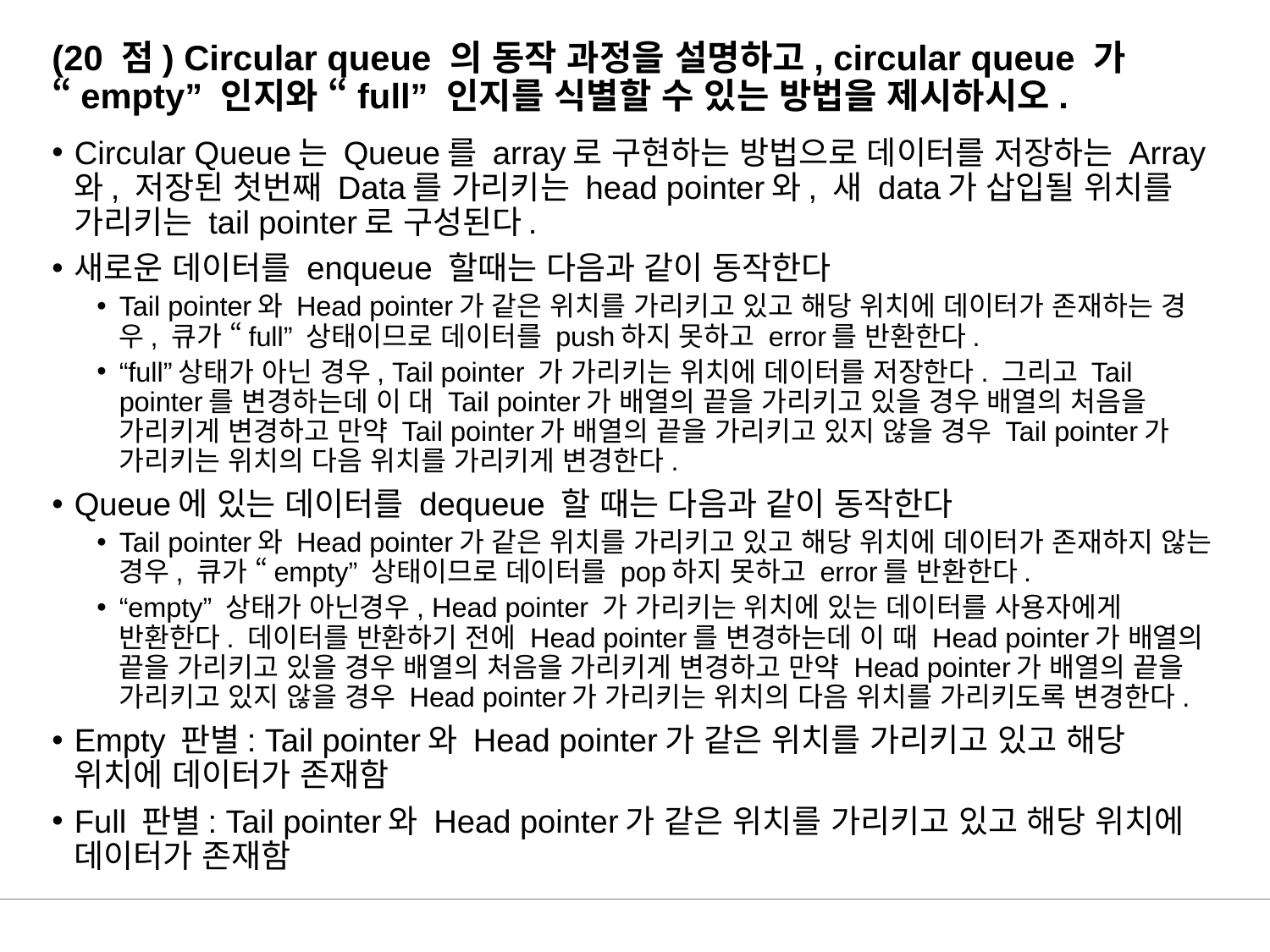

# (20 점) Circular queue 의 동작 과정을 설명하고, circular queue 가 “empty” 인지와 “full” 인지를 식별할 수 있는 방법을 제시하시오.
Circular Queue는 Queue를 array로 구현하는 방법으로 데이터를 저장하는 Array와, 저장된 첫번째 Data를 가리키는 head pointer와, 새 data가 삽입될 위치를 가리키는 tail pointer로 구성된다.
새로운 데이터를 enqueue 할때는 다음과 같이 동작한다
Tail pointer와 Head pointer가 같은 위치를 가리키고 있고 해당 위치에 데이터가 존재하는 경우, 큐가 “full” 상태이므로 데이터를 push하지 못하고 error를 반환한다.
“full”상태가 아닌 경우, Tail pointer 가 가리키는 위치에 데이터를 저장한다. 그리고 Tail pointer를 변경하는데 이 대 Tail pointer가 배열의 끝을 가리키고 있을 경우 배열의 처음을 가리키게 변경하고 만약 Tail pointer가 배열의 끝을 가리키고 있지 않을 경우 Tail pointer가 가리키는 위치의 다음 위치를 가리키게 변경한다.
Queue에 있는 데이터를 dequeue 할 때는 다음과 같이 동작한다
Tail pointer와 Head pointer가 같은 위치를 가리키고 있고 해당 위치에 데이터가 존재하지 않는 경우, 큐가 “empty” 상태이므로 데이터를 pop하지 못하고 error를 반환한다.
“empty” 상태가 아닌경우, Head pointer 가 가리키는 위치에 있는 데이터를 사용자에게 반환한다. 데이터를 반환하기 전에 Head pointer를 변경하는데 이 때 Head pointer가 배열의 끝을 가리키고 있을 경우 배열의 처음을 가리키게 변경하고 만약 Head pointer가 배열의 끝을 가리키고 있지 않을 경우 Head pointer가 가리키는 위치의 다음 위치를 가리키도록 변경한다.
Empty 판별: Tail pointer와 Head pointer가 같은 위치를 가리키고 있고 해당 위치에 데이터가 존재함
Full 판별: Tail pointer와 Head pointer가 같은 위치를 가리키고 있고 해당 위치에 데이터가 존재함